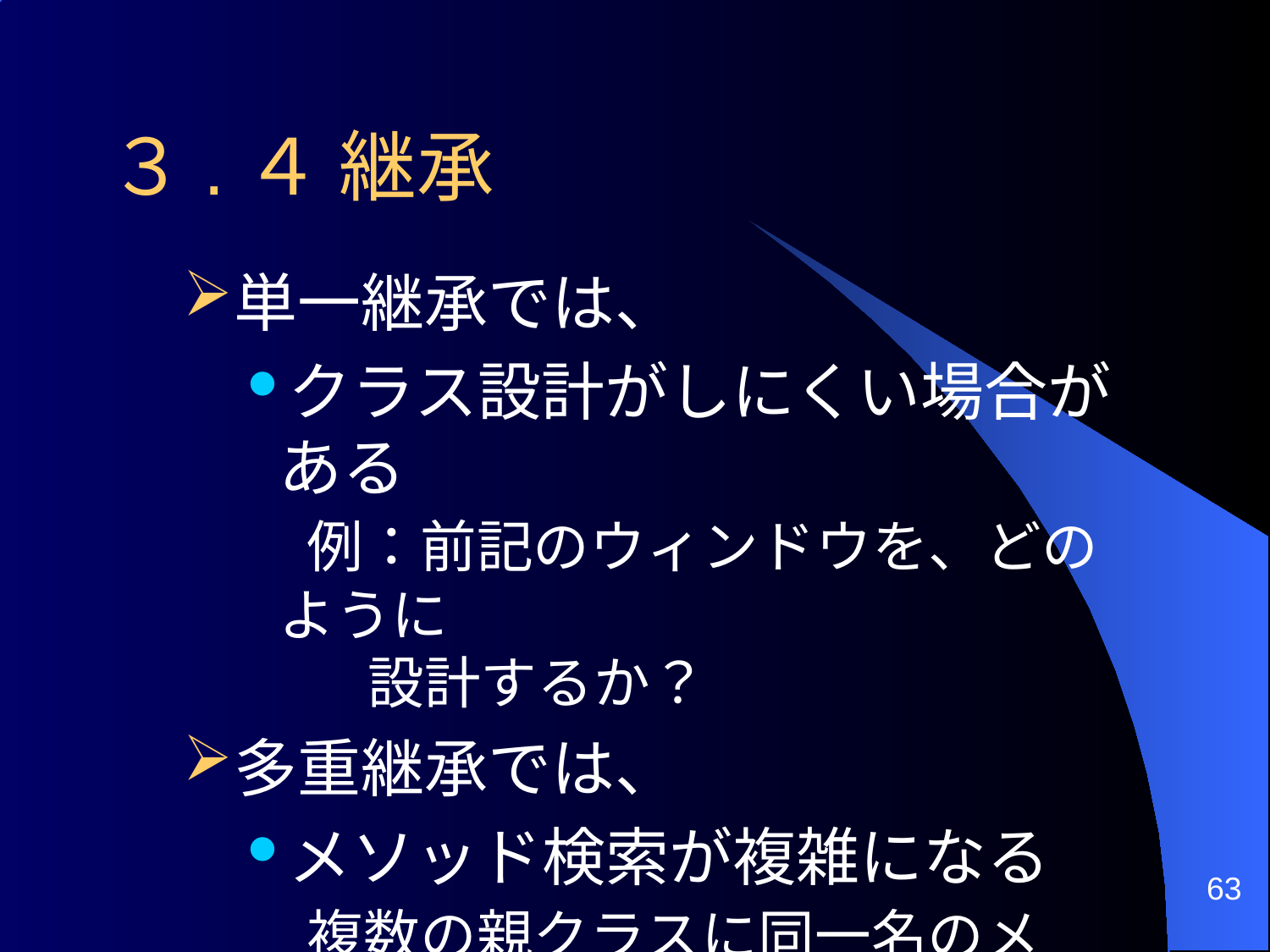

# ３.４ 継承
単一継承では、
クラス設計がしにくい場合がある
  例：前記のウィンドウを、どのように
       設計するか？
多重継承では、
メソッド検索が複雑になる
  複数の親クラスに同一名のメソッド
  や属性があったらどうするか？
63